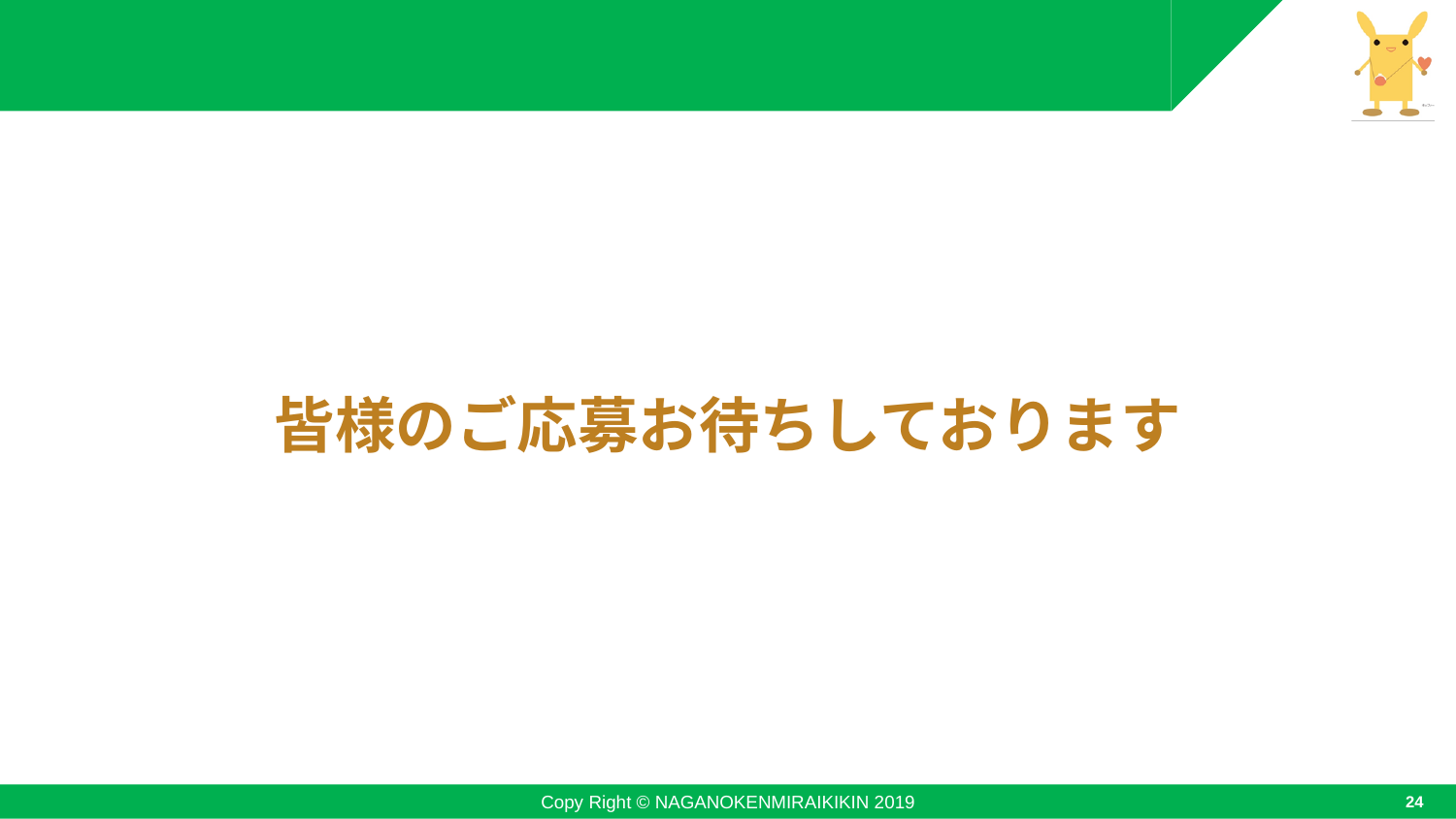

皆様のご応募お待ちしております
Copy Right © NAGANOKENMIRAIKIKIN 2019
24